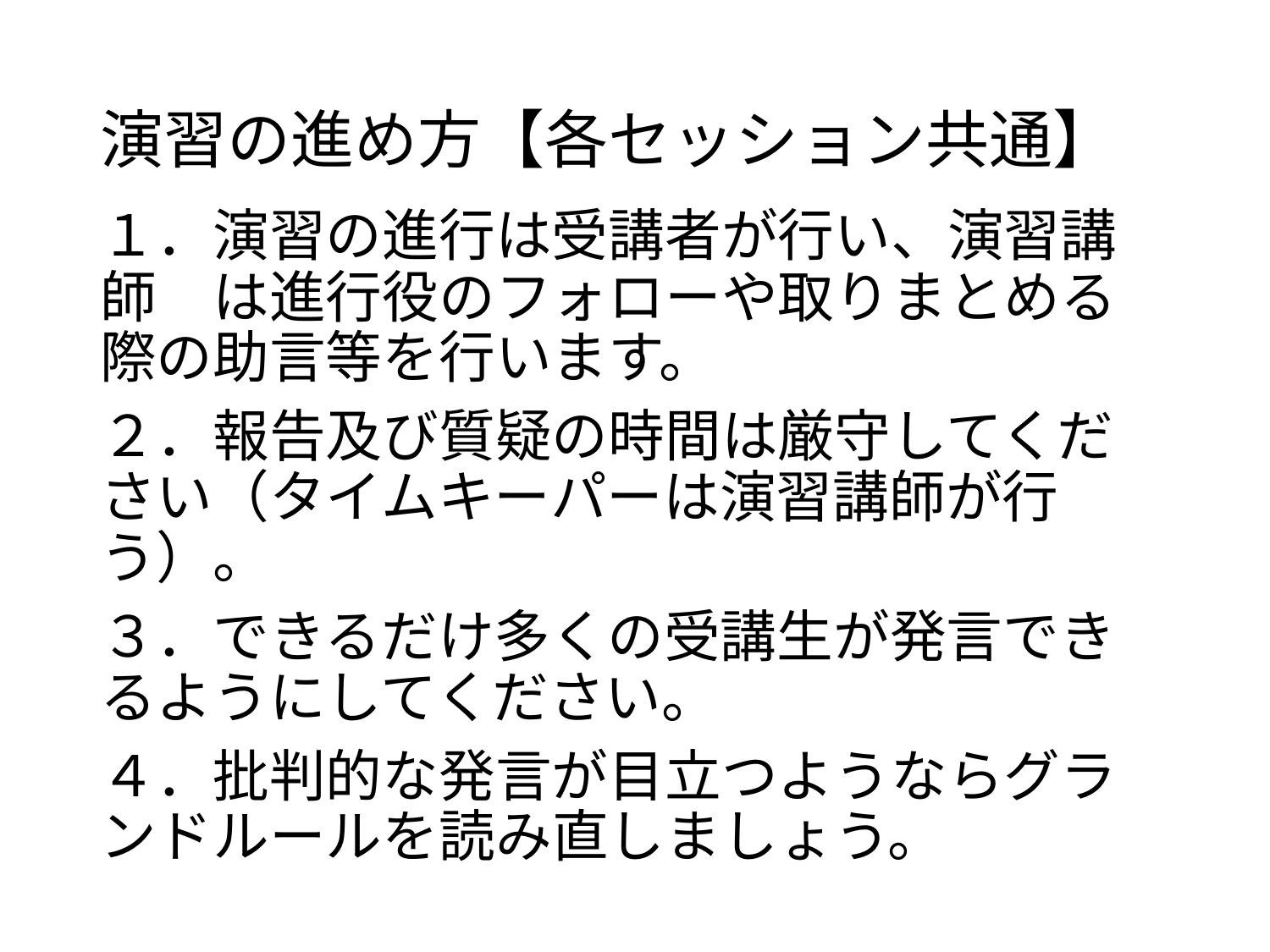

# 演習の進め方【各セッション共通】
１．演習の進行は受講者が行い、演習講師　は進行役のフォローや取りまとめる際の助言等を行います。
２．報告及び質疑の時間は厳守してください（タイムキーパーは演習講師が行う）。
３．できるだけ多くの受講生が発言できるようにしてください。
４．批判的な発言が目立つようならグランドルールを読み直しましょう。